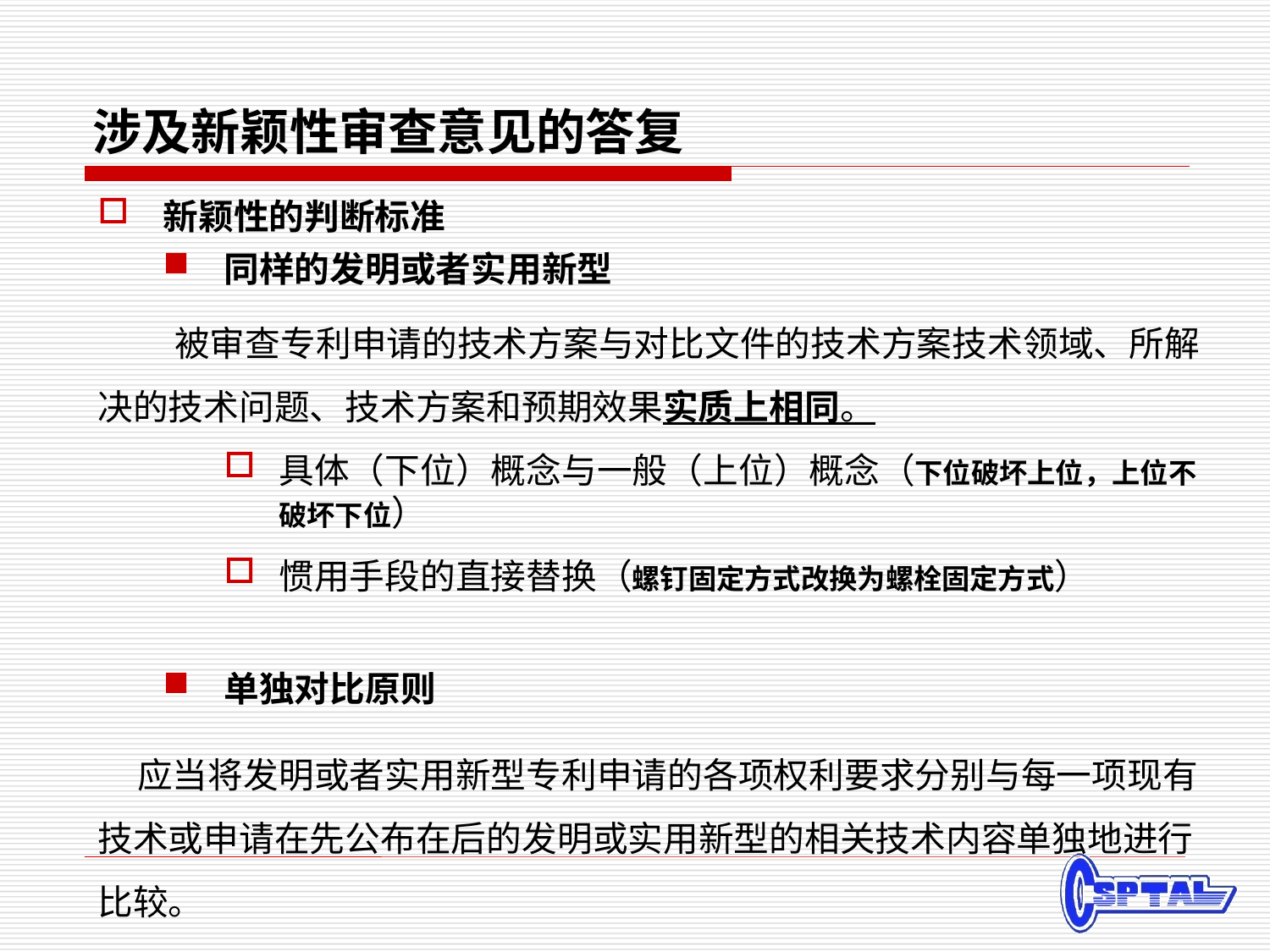

# 涉及新颖性审查意见的答复
新颖性的判断标准
同样的发明或者实用新型
 被审查专利申请的技术方案与对比文件的技术方案技术领域、所解决的技术问题、技术方案和预期效果实质上相同。
具体（下位）概念与一般（上位）概念（下位破坏上位，上位不破坏下位）
惯用手段的直接替换（螺钉固定方式改换为螺栓固定方式）
单独对比原则
    应当将发明或者实用新型专利申请的各项权利要求分别与每一项现有技术或申请在先公布在后的发明或实用新型的相关技术内容单独地进行比较。